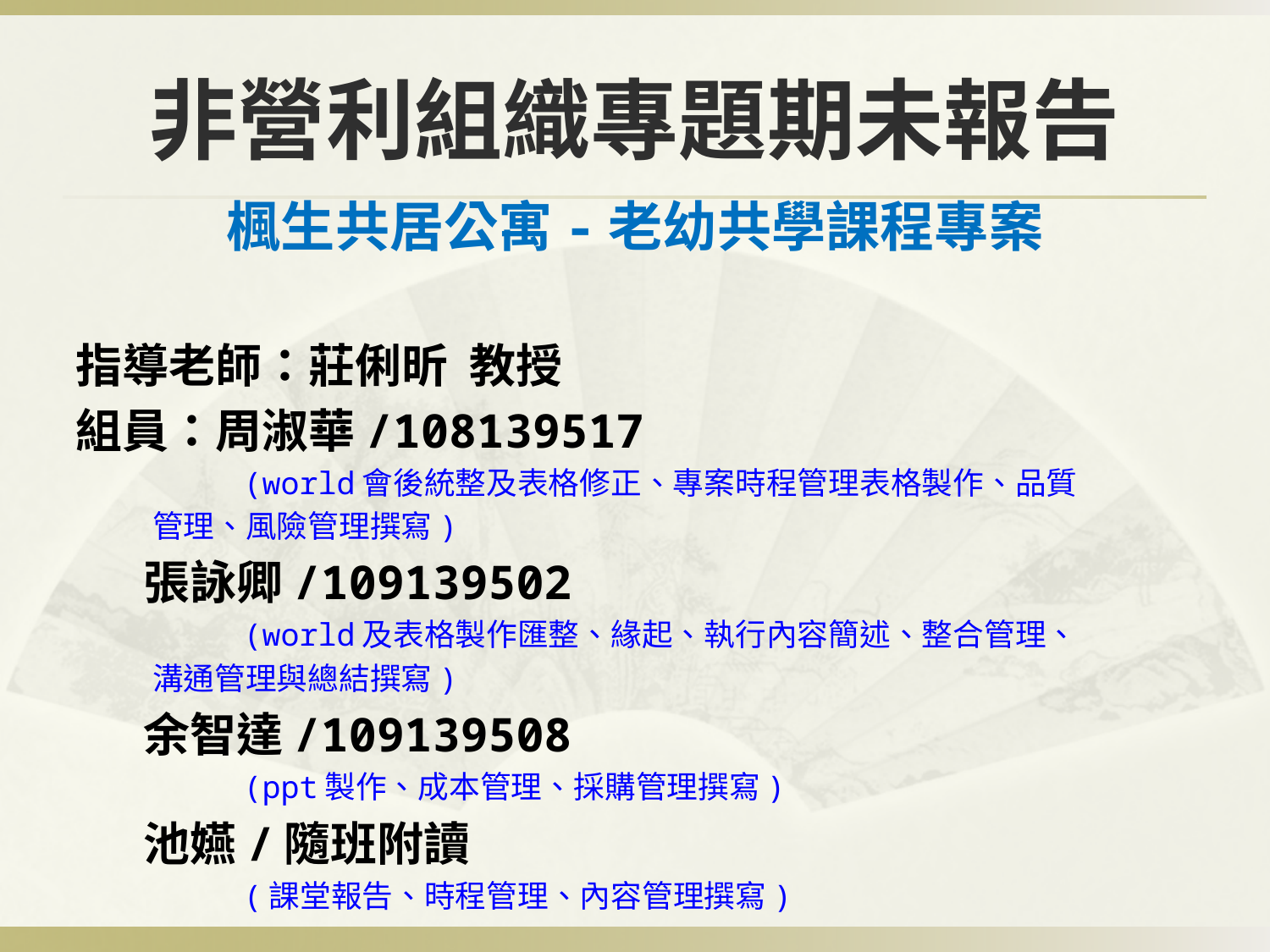

# 非營利組織專題期未報告
楓生共居公寓-老幼共學課程專案

指導老師：莊俐昕  教授
組員：周淑華/108139517
         (world會後統整及表格修正、專案時程管理表格製作、品質
          管理、風險管理撰寫)
      張詠卿/109139502
         (world及表格製作匯整、緣起、執行內容簡述、整合管理、
          溝通管理與總結撰寫)
      余智達/109139508
         (ppt製作、成本管理、採購管理撰寫)
      池嬿/隨班附讀
         (課堂報告、時程管理、內容管理撰寫)